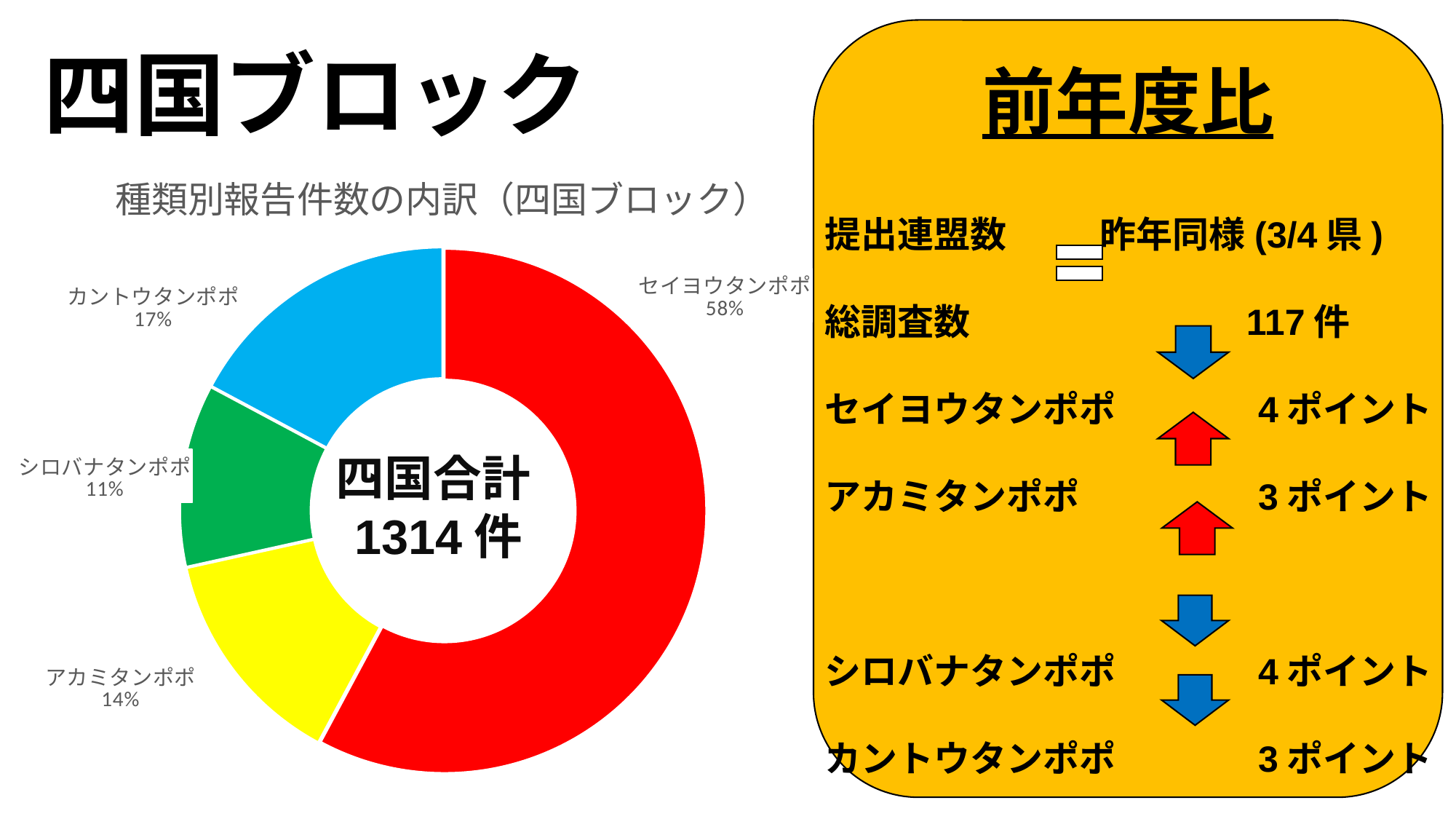

前年度比

四国ブロック

提出連盟数       　昨年同様(3/4県)
総調査数　　　　     　　 117件
セイヨウタンポポ　   　　4ポイント
アカミタンポポ　　   　　3ポイント
シロバナタンポポ　   　　4ポイント
カントウタンポポ 　  　　3ポイント

### Chart: 種類別報告件数の内訳（四国ブロック）

| Category | 小計 |
|---|---|
| セイヨウタンポポ | 760.0 |
| アカミタンポポ | 180.0 |
| シロバナタンポポ | 148.0 |
| カントウタンポポ | 226.0 |

四国合計1314件